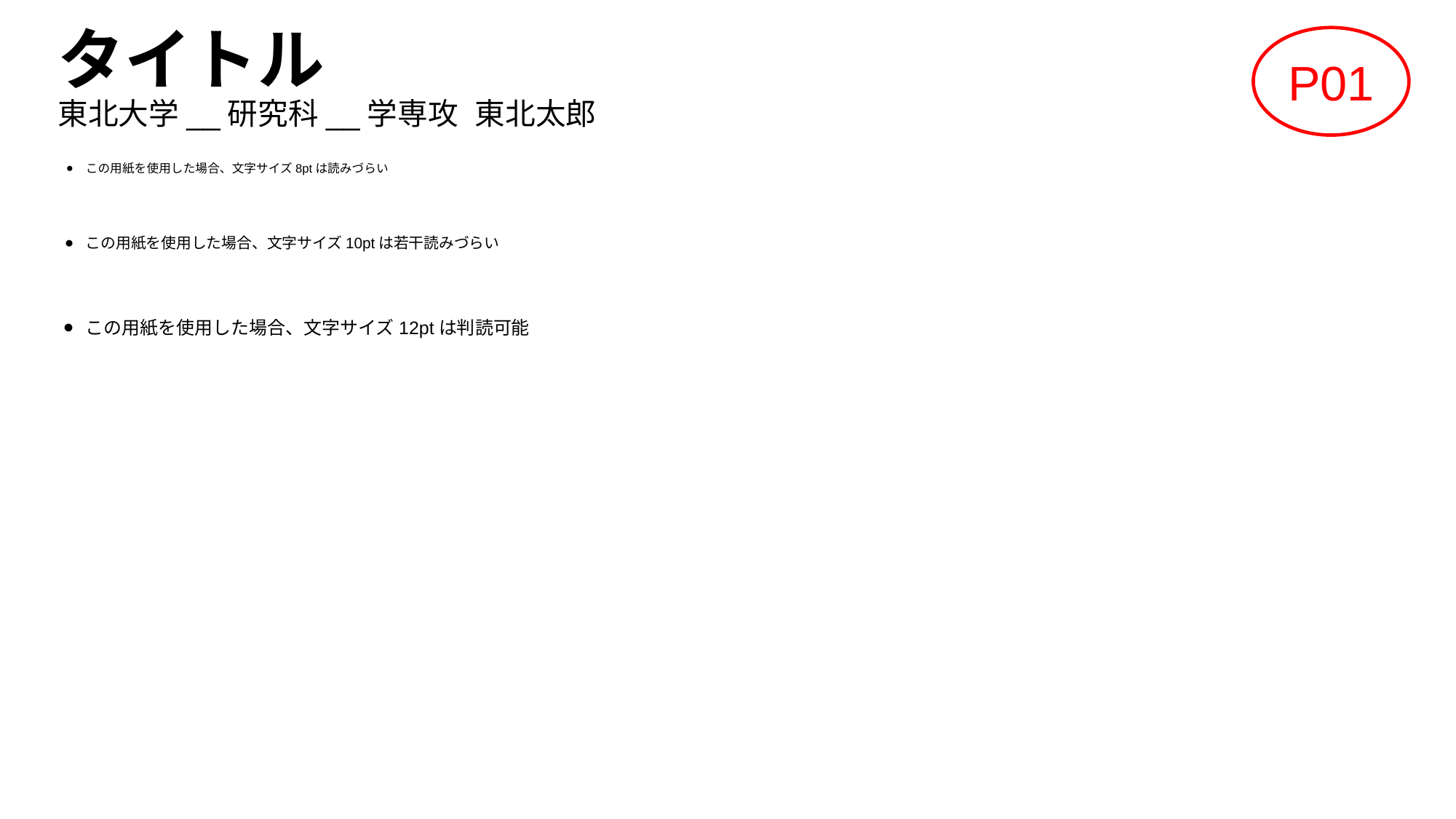

# タイトル 東北大学__研究科__学専攻  東北太郎
P01
この用紙を使用した場合、文字サイズ8ptは読みづらい

この用紙を使用した場合、文字サイズ10ptは若干読みづらい

この用紙を使用した場合、文字サイズ12ptは判読可能